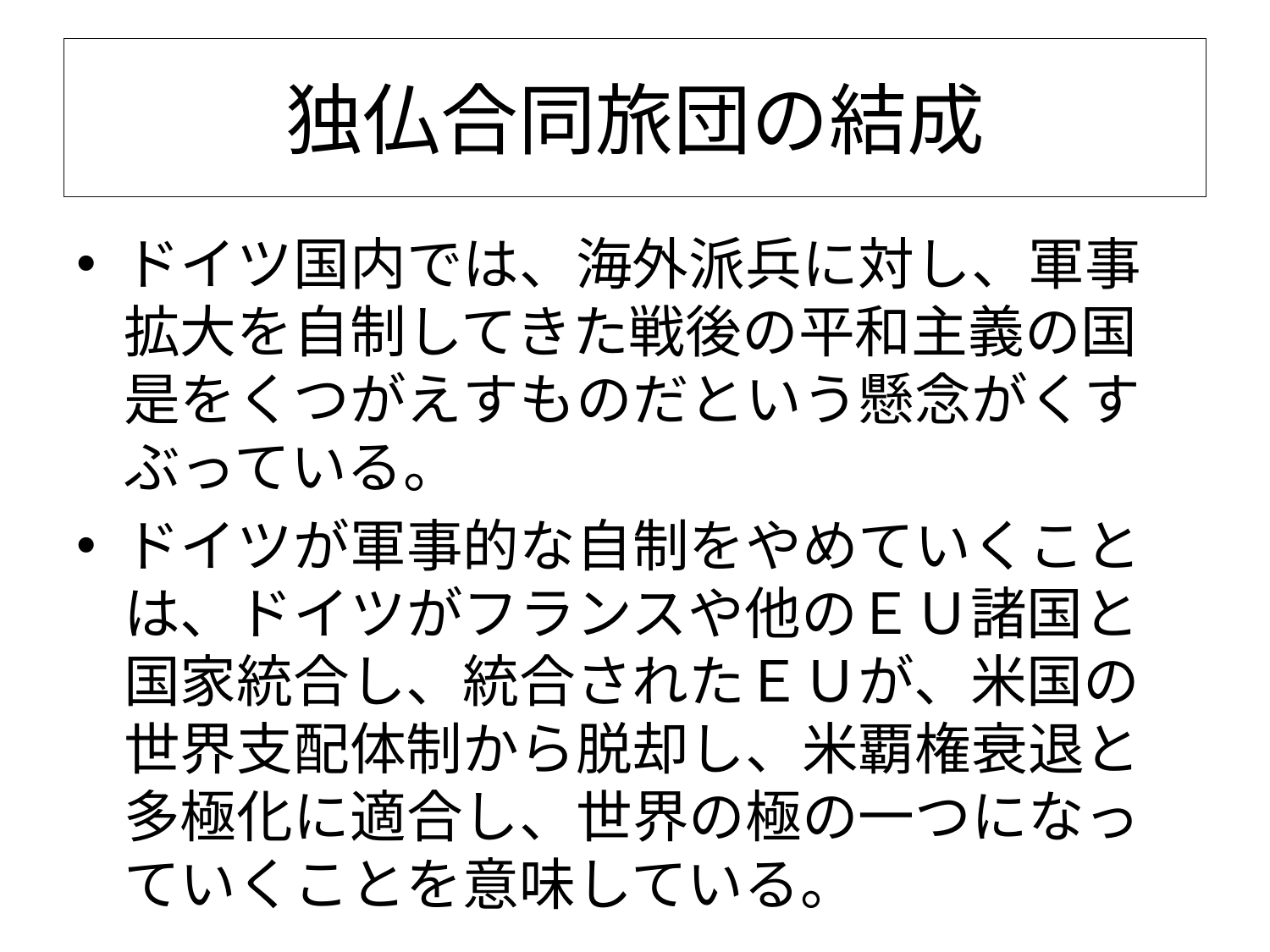

# 独仏合同旅団の結成
ドイツ国内では、海外派兵に対し、軍事拡大を自制してきた戦後の平和主義の国是をくつがえすものだという懸念がくすぶっている。
ドイツが軍事的な自制をやめていくことは、ドイツがフランスや他のＥＵ諸国と国家統合し、統合されたＥＵが、米国の世界支配体制から脱却し、米覇権衰退と多極化に適合し、世界の極の一つになっていくことを意味している。